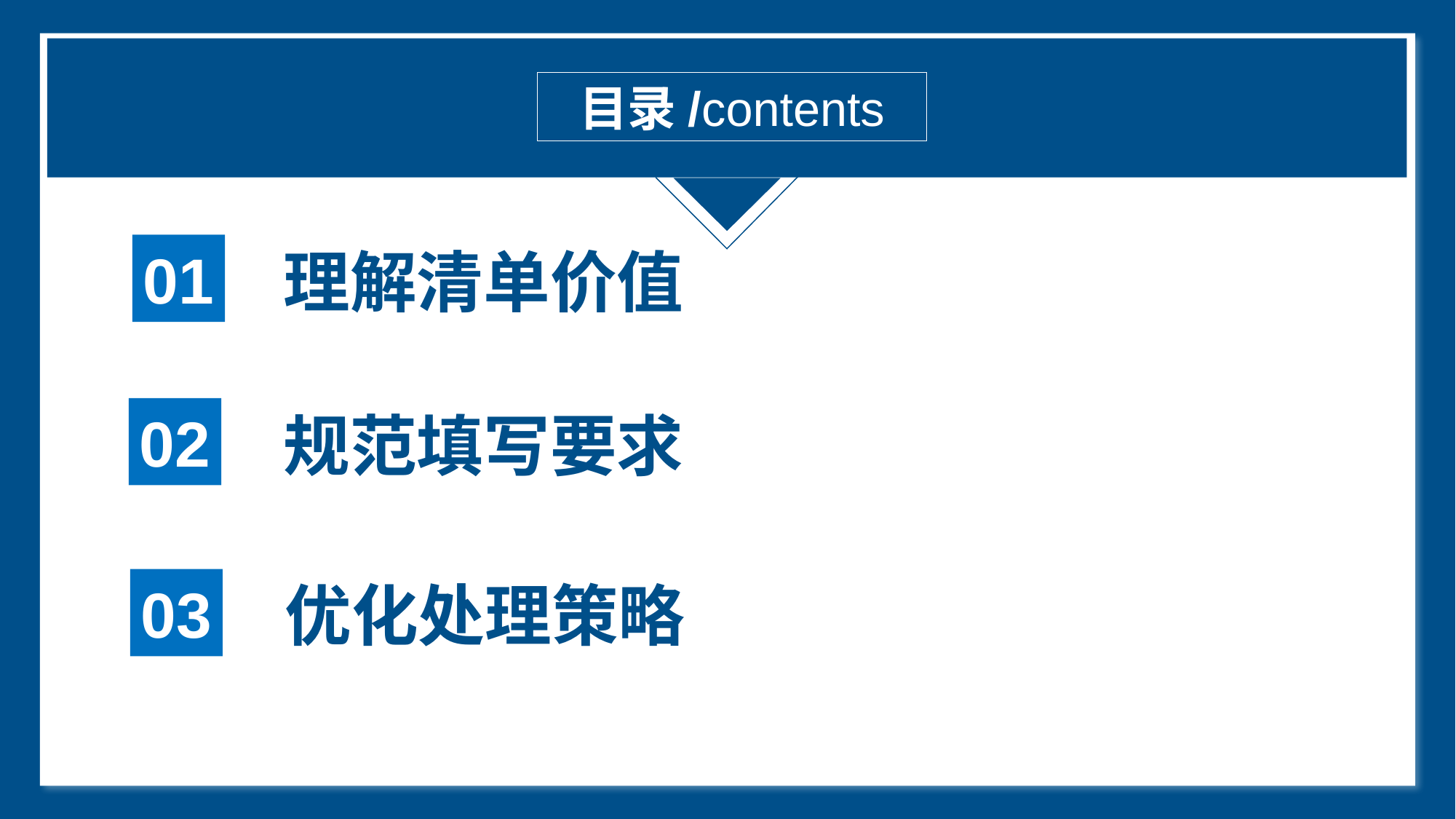

目录/contents

01
理解清单价值
02
规范填写要求
优化处理策略
03